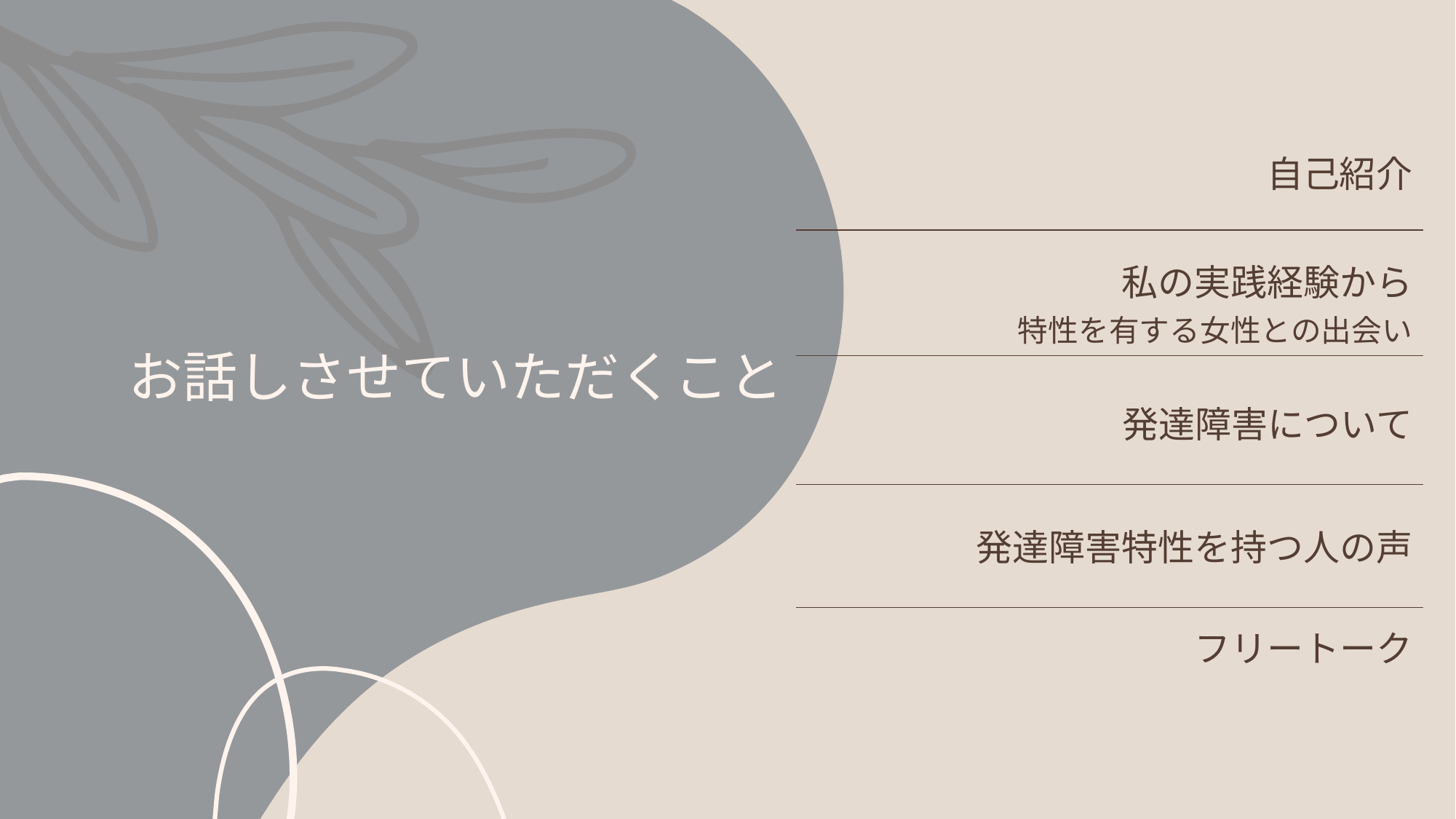

| 自己紹介 |
| --- |
| 私の実践経験から 特性を有する女性との出会い |
| 発達障害について |
| 発達障害特性を持つ人の声 |
| フリートーク |
# お話しさせていただくこと